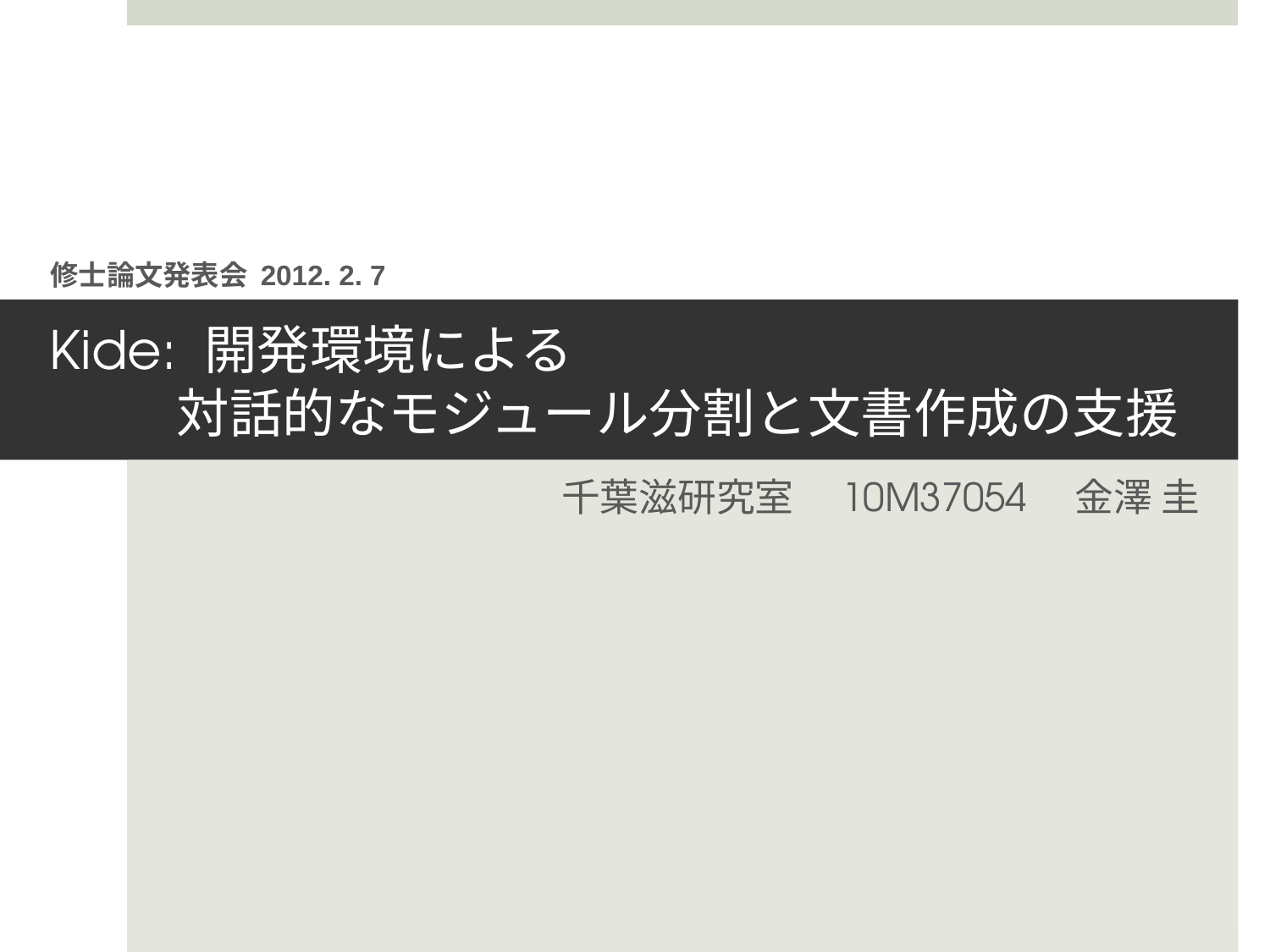

修士論文発表会 2012. 2. 7
# Kide: 開発環境による 対話的なモジュール分割と文書作成の支援
千葉滋研究室　10M37054　金澤 圭